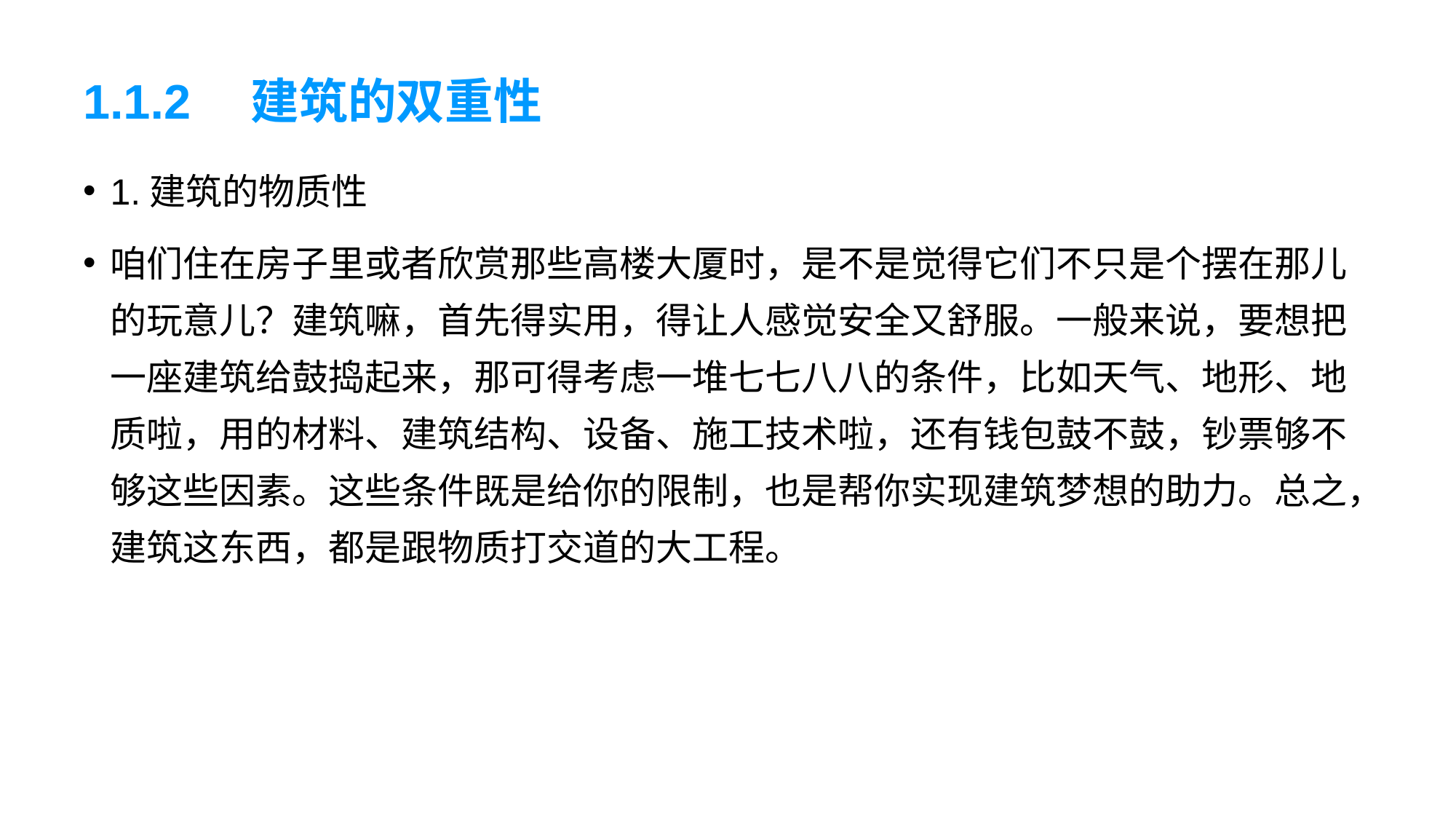

# 1.1.2 建筑的双重性
1.建筑的物质性
咱们住在房子里或者欣赏那些高楼大厦时，是不是觉得它们不只是个摆在那儿的玩意儿？建筑嘛，首先得实用，得让人感觉安全又舒服。一般来说，要想把一座建筑给鼓捣起来，那可得考虑一堆七七八八的条件，比如天气、地形、地质啦，用的材料、建筑结构、设备、施工技术啦，还有钱包鼓不鼓，钞票够不够这些因素。这些条件既是给你的限制，也是帮你实现建筑梦想的助力。总之，建筑这东西，都是跟物质打交道的大工程。